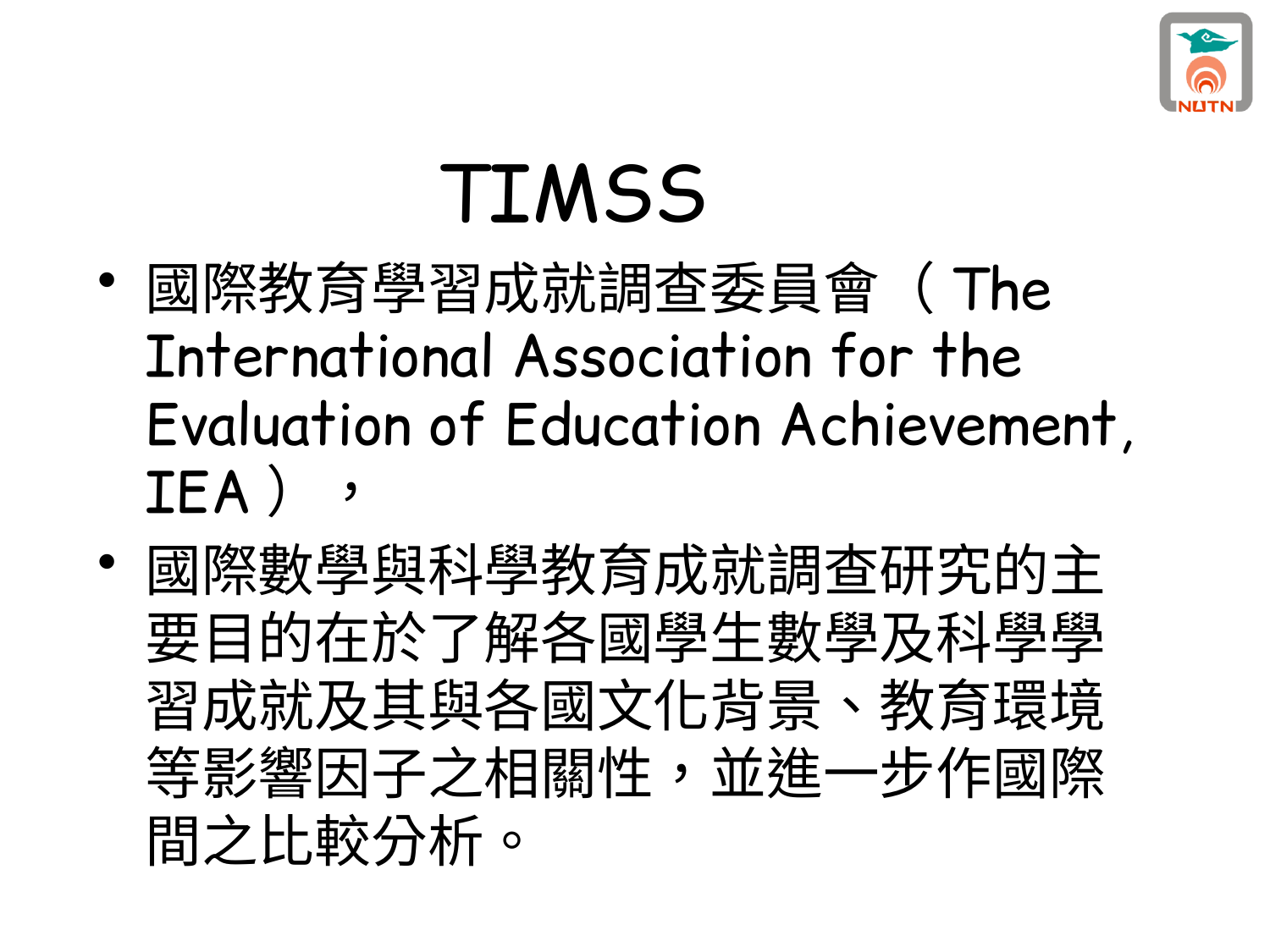

# TIMSS
國際教育學習成就調查委員會（The International Association for the Evaluation of Education Achievement, IEA），
國際數學與科學教育成就調查研究的主要目的在於了解各國學生數學及科學學習成就及其與各國文化背景、教育環境等影響因子之相關性，並進一步作國際間之比較分析。